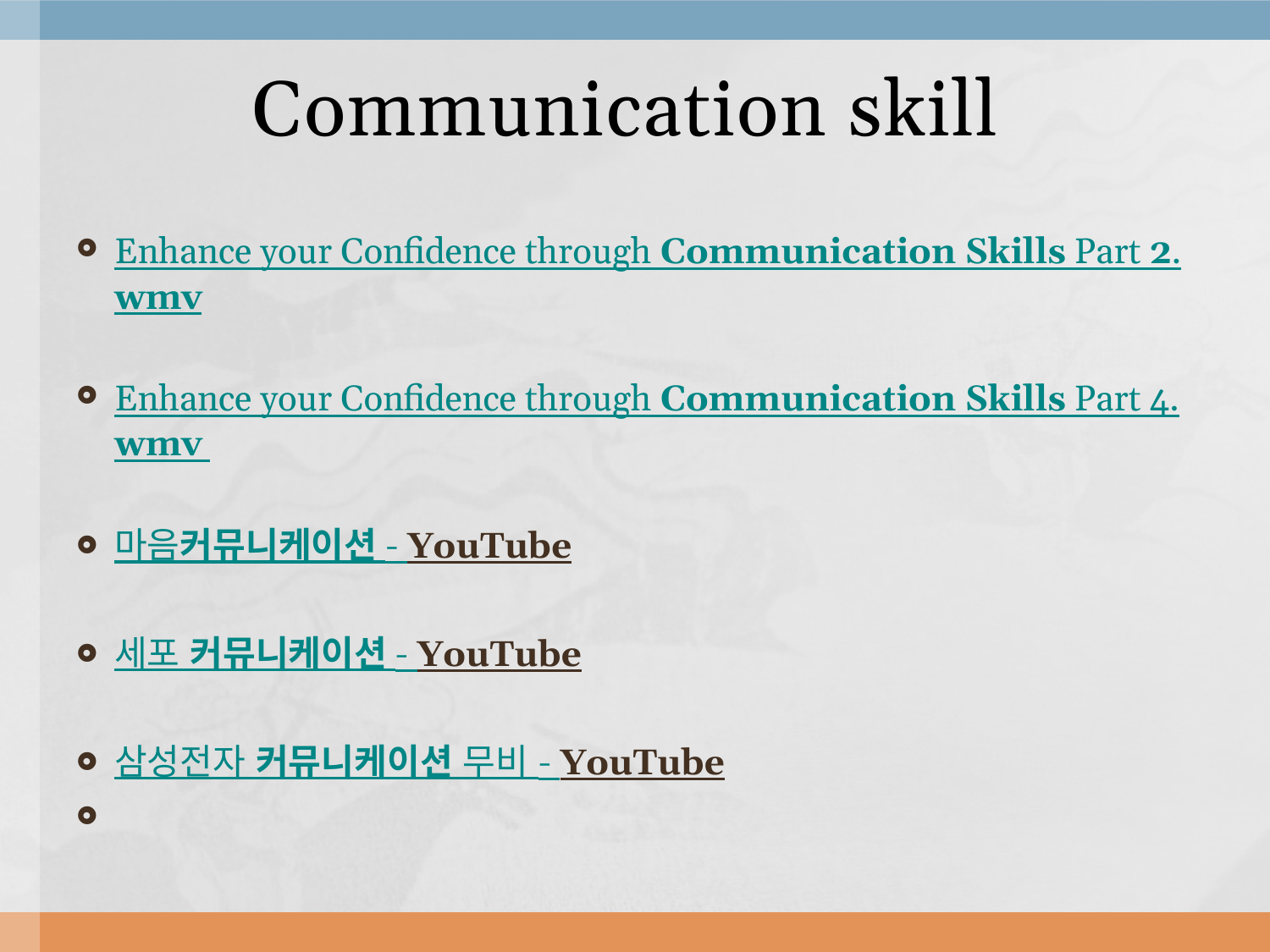

# Communication skill
Enhance your Confidence through Communication Skills Part 2.wmv

Enhance your Confidence through Communication Skills Part 4.wmv

마음커뮤니케이션 - YouTube

세포 커뮤니케이션 - YouTube

삼성전자 커뮤니케이션 무비 - YouTube